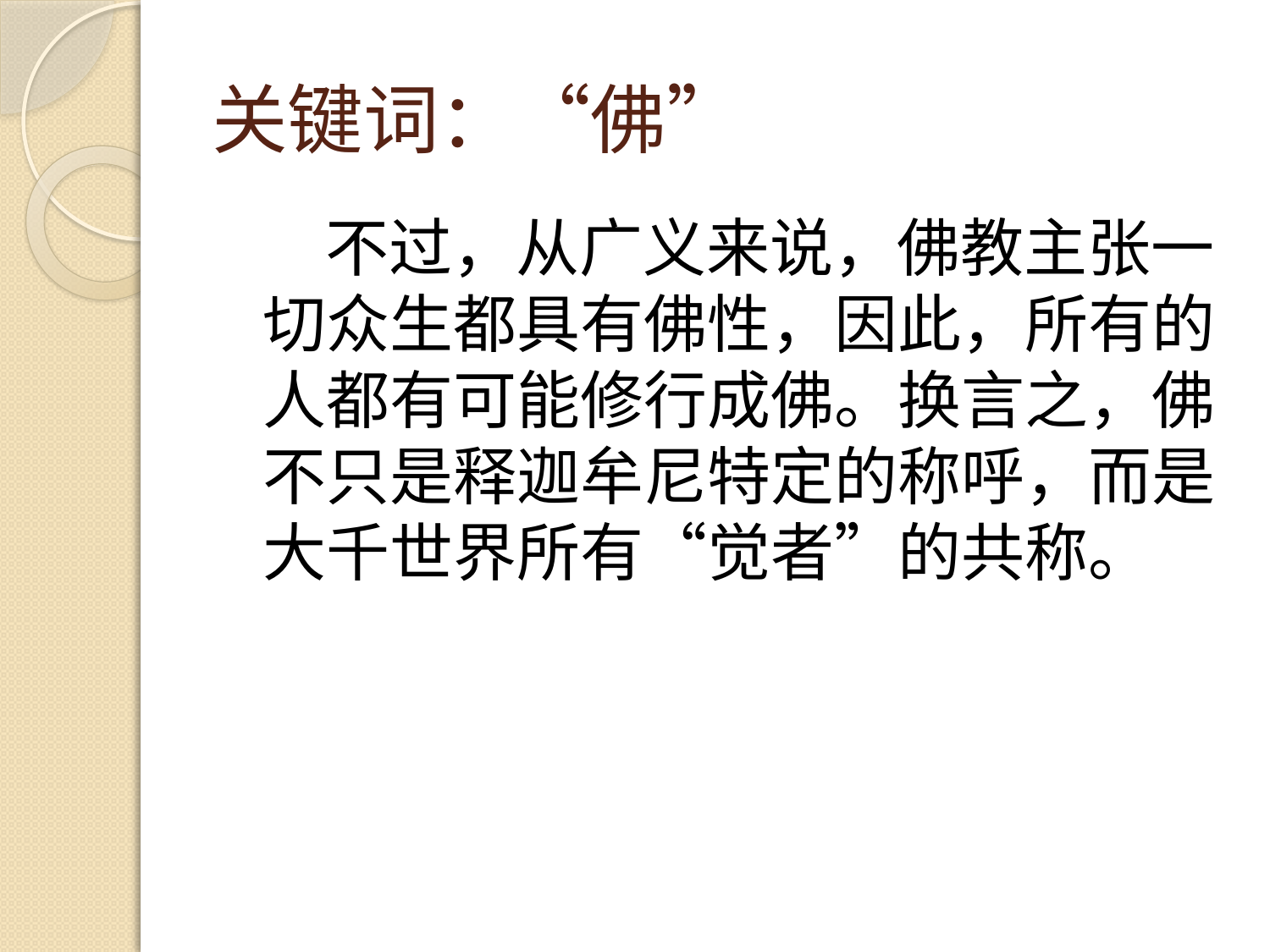

# 关键词：“佛”
       不过，从广义来说，佛教主张一切众生都具有佛性，因此，所有的人都有可能修行成佛。换言之，佛不只是释迦牟尼特定的称呼，而是大千世界所有“觉者”的共称。